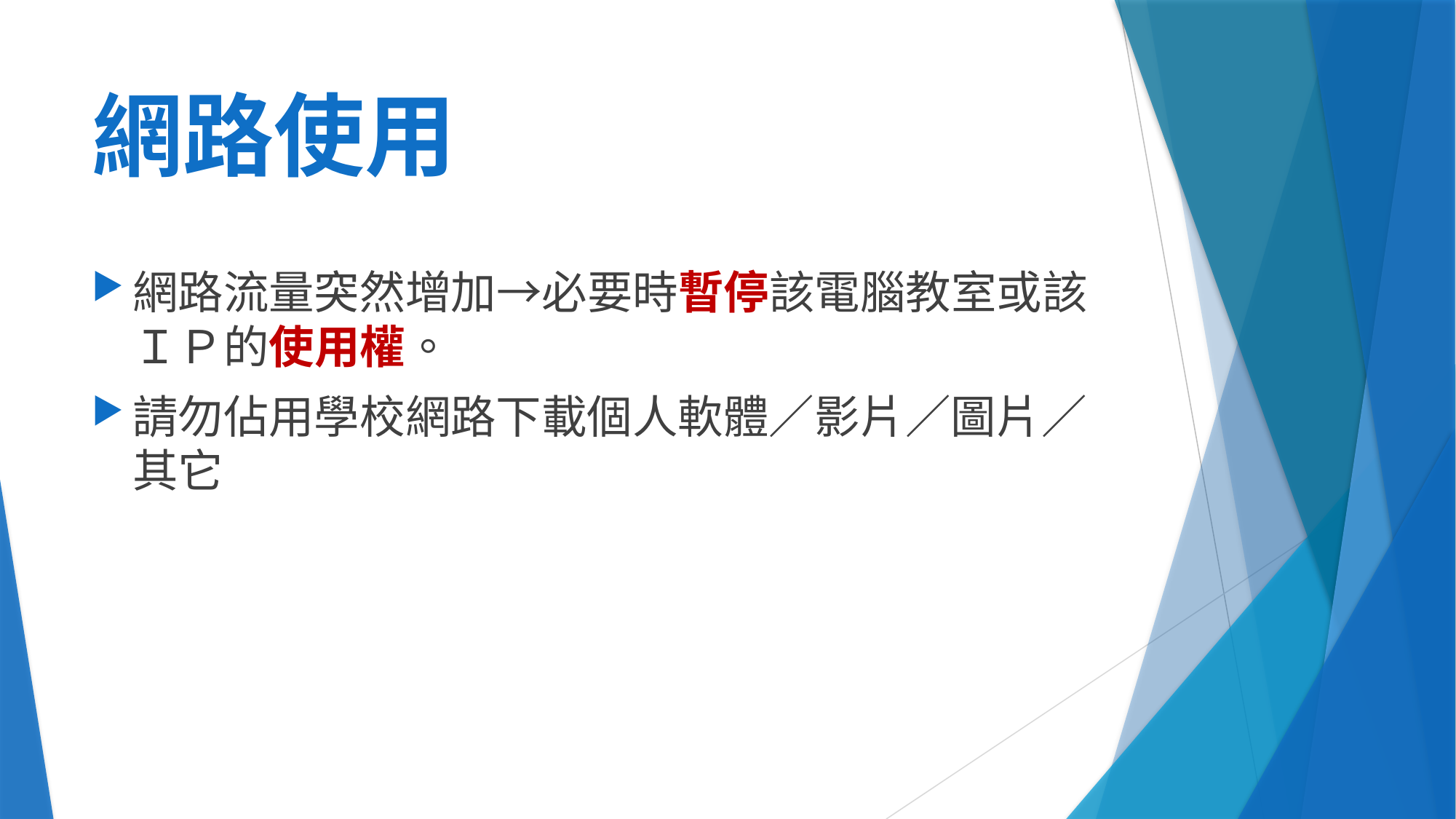

# 網路使用
網路流量突然增加→必要時暫停該電腦教室或該ＩＰ的使用權。
請勿佔用學校網路下載個人軟體／影片／圖片／其它